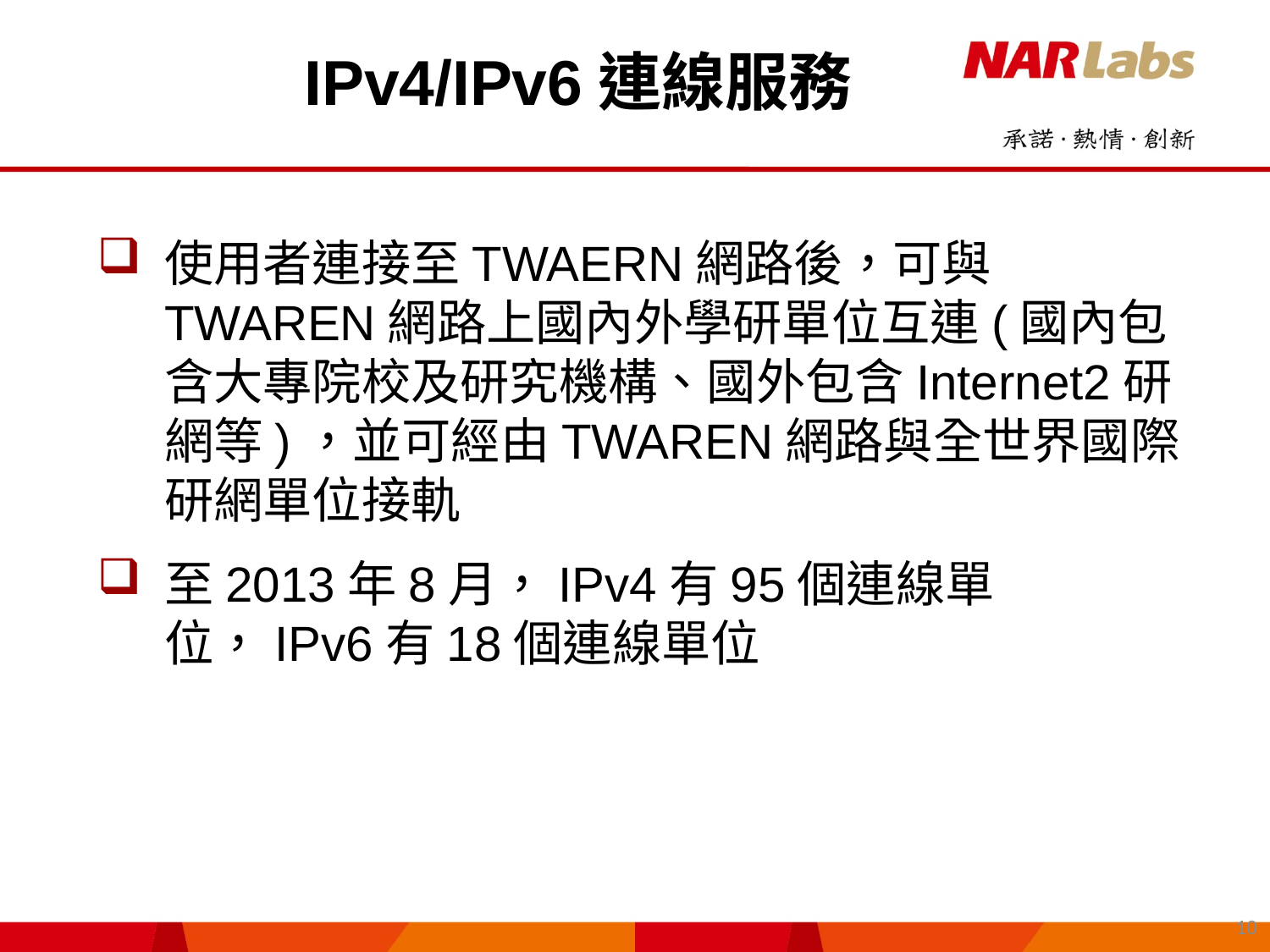

IPv4/IPv6連線服務

使用者連接至TWAERN網路後，可與TWAREN網路上國內外學研單位互連(國內包含大專院校及研究機構、國外包含Internet2研網等)，並可經由TWAREN網路與全世界國際研網單位接軌
至2013年8月，IPv4有95個連線單位，IPv6有18個連線單位

10